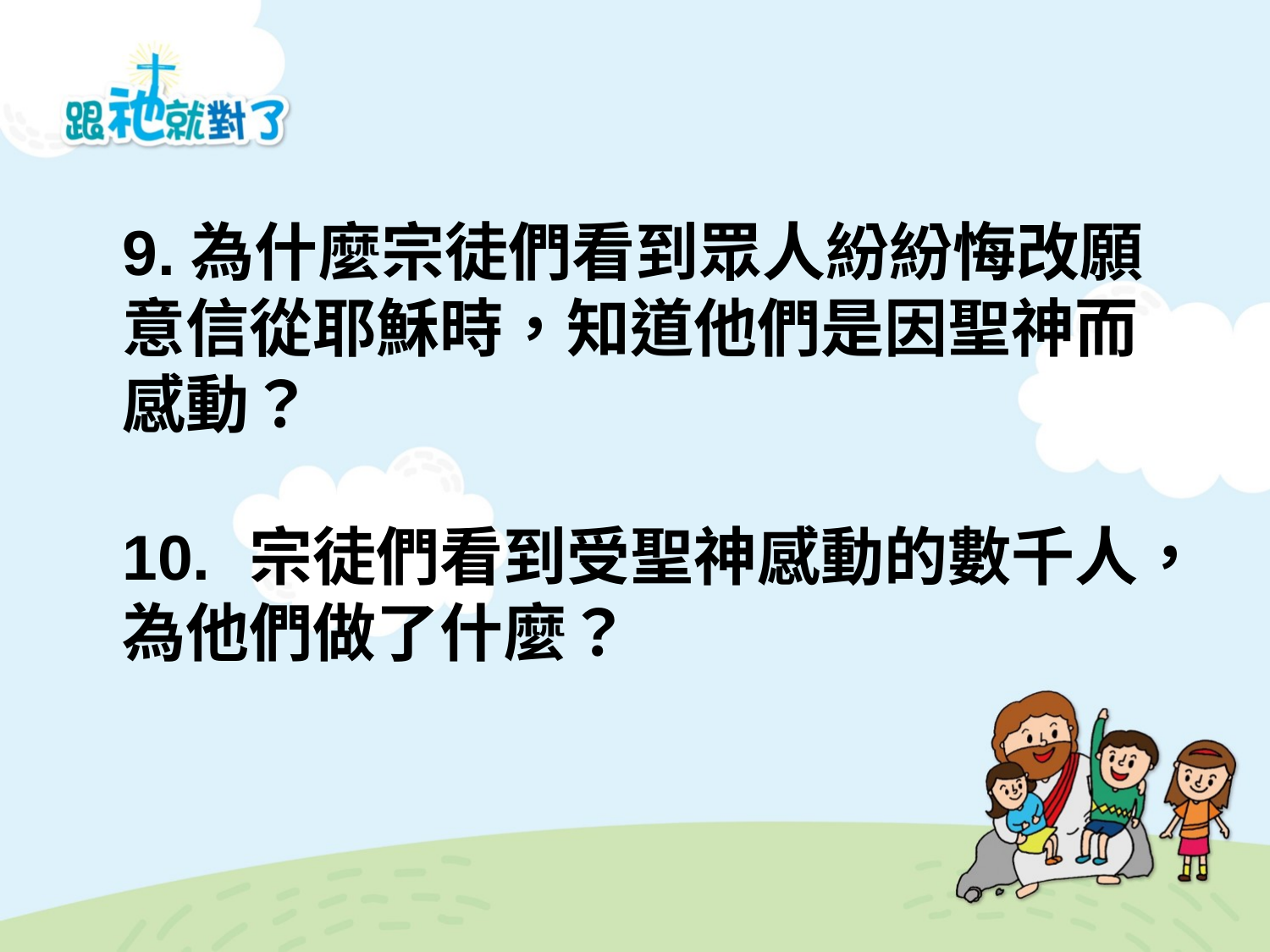

9.為什麼宗徒們看到眾人紛紛悔改願意信從耶穌時，知道他們是因聖神而感動？

10.	宗徒們看到受聖神感動的數千人，為他們做了什麼？